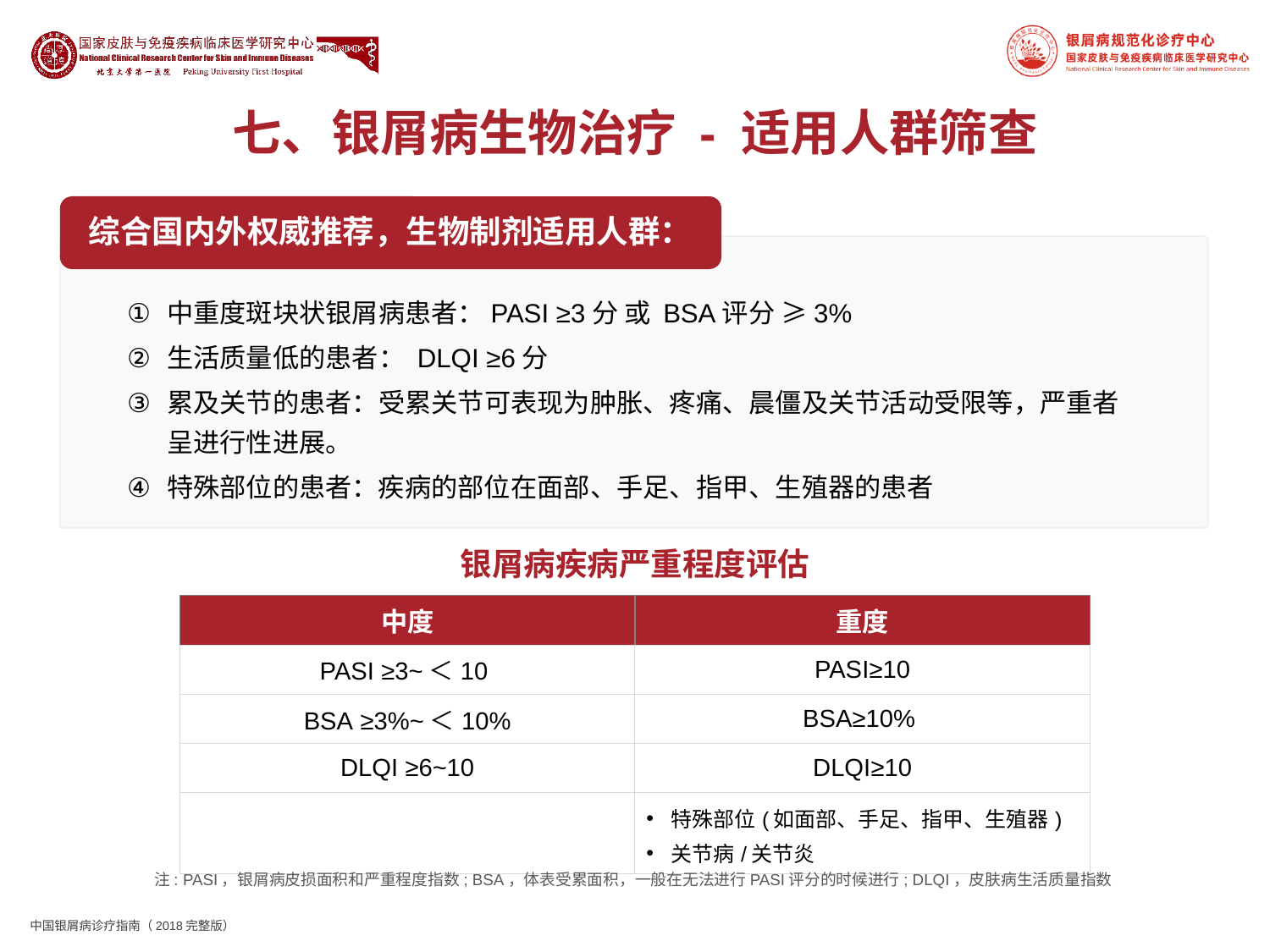

# 七、银屑病生物治疗 - 适用人群筛查
综合国内外权威推荐，生物制剂适用人群：

中重度斑块状银屑病患者：PASI ≥3分 或 BSA评分 ≥3%
生活质量低的患者： DLQI ≥6分
累及关节的患者：受累关节可表现为肿胀、疼痛、晨僵及关节活动受限等，严重者呈进行性进展。
特殊部位的患者：疾病的部位在面部、手足、指甲、生殖器的患者
银屑病疾病严重程度评估
| 中度 | 重度 |
| --- | --- |
| PASI ≥3~＜10 | PASI≥10 |
| BSA ≥3%~＜10% | BSA≥10% |
| DLQI ≥6~10 | DLQI≥10 |
|  | 特殊部位(如面部、手足、指甲、生殖器) 关节病/关节炎 |
注: PASI，银屑病皮损面积和严重程度指数; BSA，体表受累面积，一般在无法进行PASI评分的时候进行; DLQI，皮肤病生活质量指数
中国银屑病诊疗指南（2018完整版）